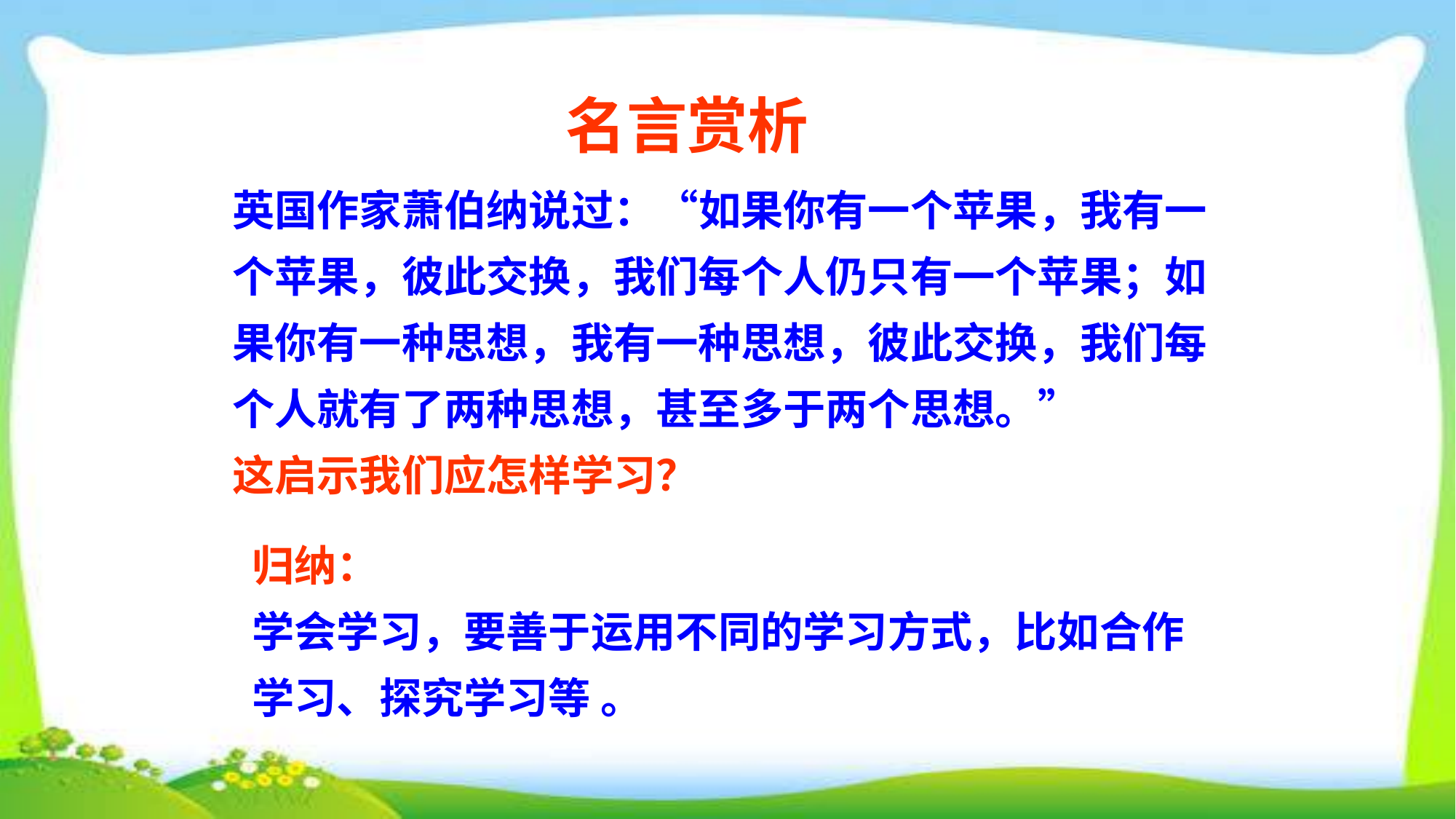

名言赏析
英国作家萧伯纳说过：“如果你有一个苹果，我有一个苹果，彼此交换，我们每个人仍只有一个苹果；如果你有一种思想，我有一种思想，彼此交换，我们每个人就有了两种思想，甚至多于两个思想。”
这启示我们应怎样学习？
归纳：
学会学习，要善于运用不同的学习方式，比如合作学习、探究学习等 。